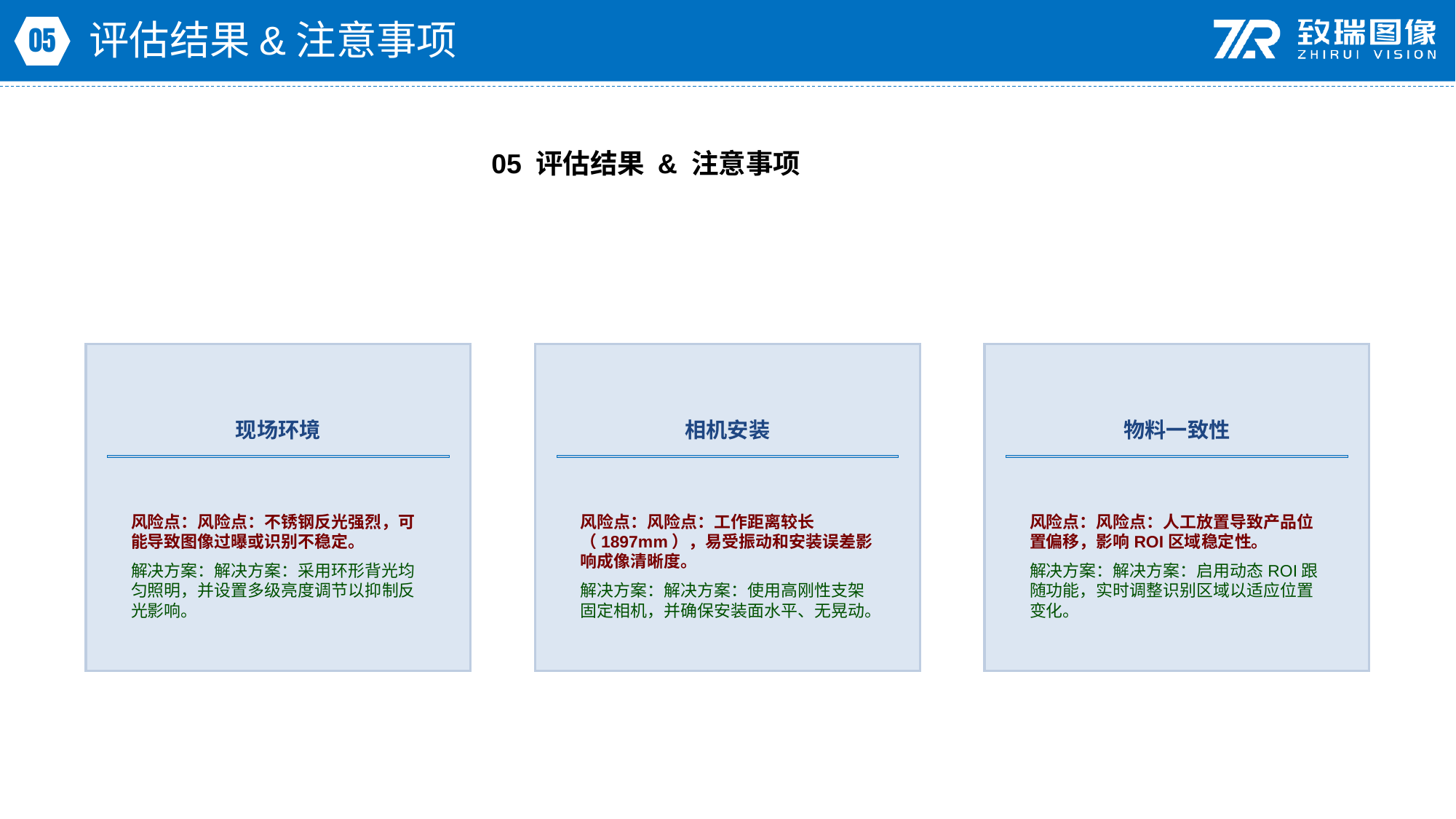

评估结果&注意事项
05

05 评估结果 & 注意事项

现场环境

相机安装

物料一致性

风险点：风险点：不锈钢反光强烈，可能导致图像过曝或识别不稳定。
解决方案：解决方案：采用环形背光均匀照明，并设置多级亮度调节以抑制反光影响。

风险点：风险点：工作距离较长（1897mm），易受振动和安装误差影响成像清晰度。
解决方案：解决方案：使用高刚性支架固定相机，并确保安装面水平、无晃动。

风险点：风险点：人工放置导致产品位置偏移，影响ROI区域稳定性。
解决方案：解决方案：启用动态ROI跟随功能，实时调整识别区域以适应位置变化。